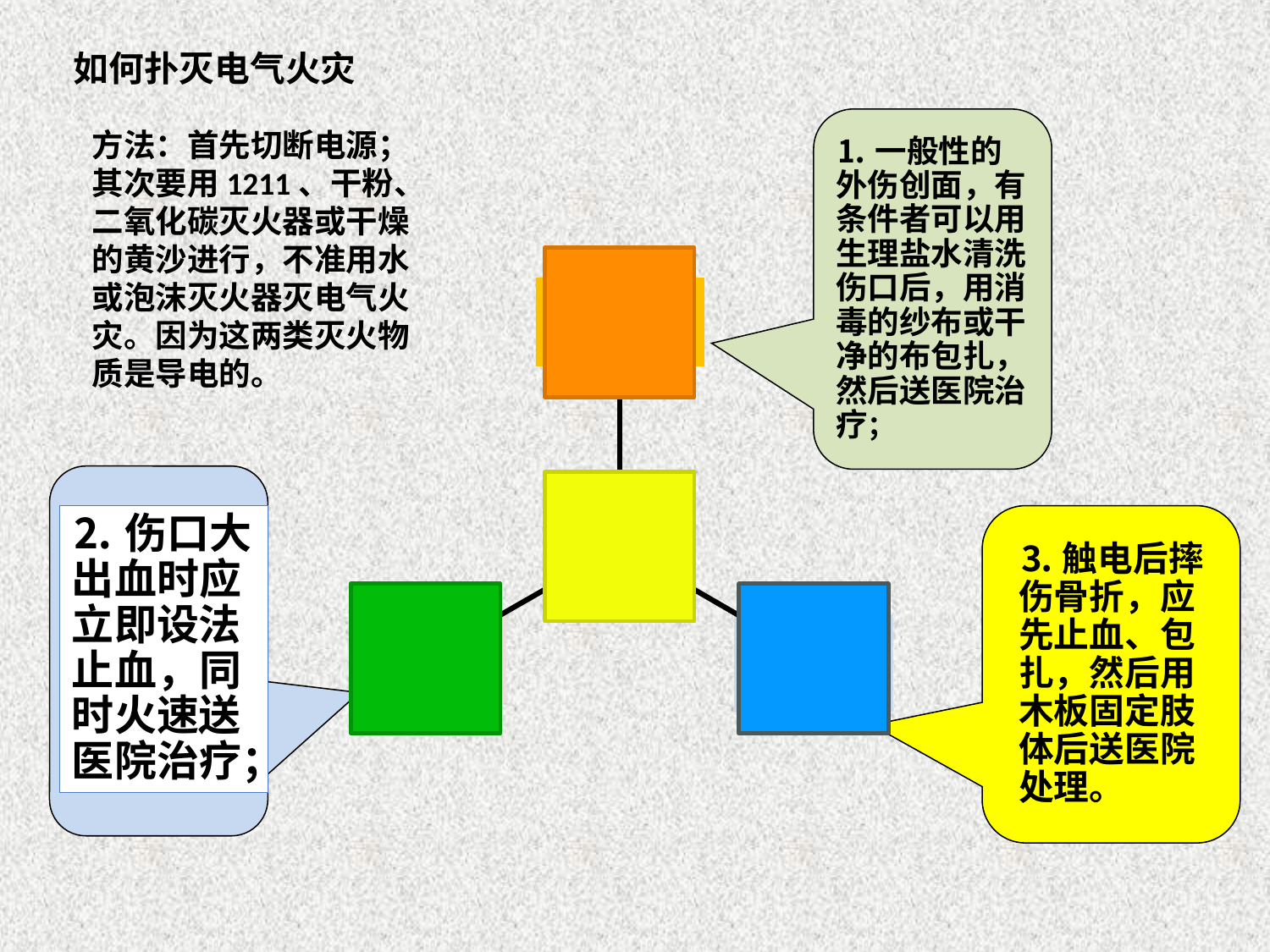

如何扑灭电气火灾

方法：首先切断电源；其次要用1211、干粉、二氧化碳灭火器或干燥的黄沙进行，不准用水或泡沫灭火器灭电气火灾。因为这两类灭火物质是导电的。
⒈一般性的外伤创面，有条件者可以用生理盐水清洗伤口后，用消毒的纱布或干净的布包扎，然后送医院治疗；
1、一般性的外伤

⒉伤口大出血时应立即设法止血，同时火速送医院治疗；
电伤的处理

⒊触电后摔伤骨折，应先止血、包扎，然后用木板固定肢体后送医院处理。

2、伤口大出血
3、摔伤骨折